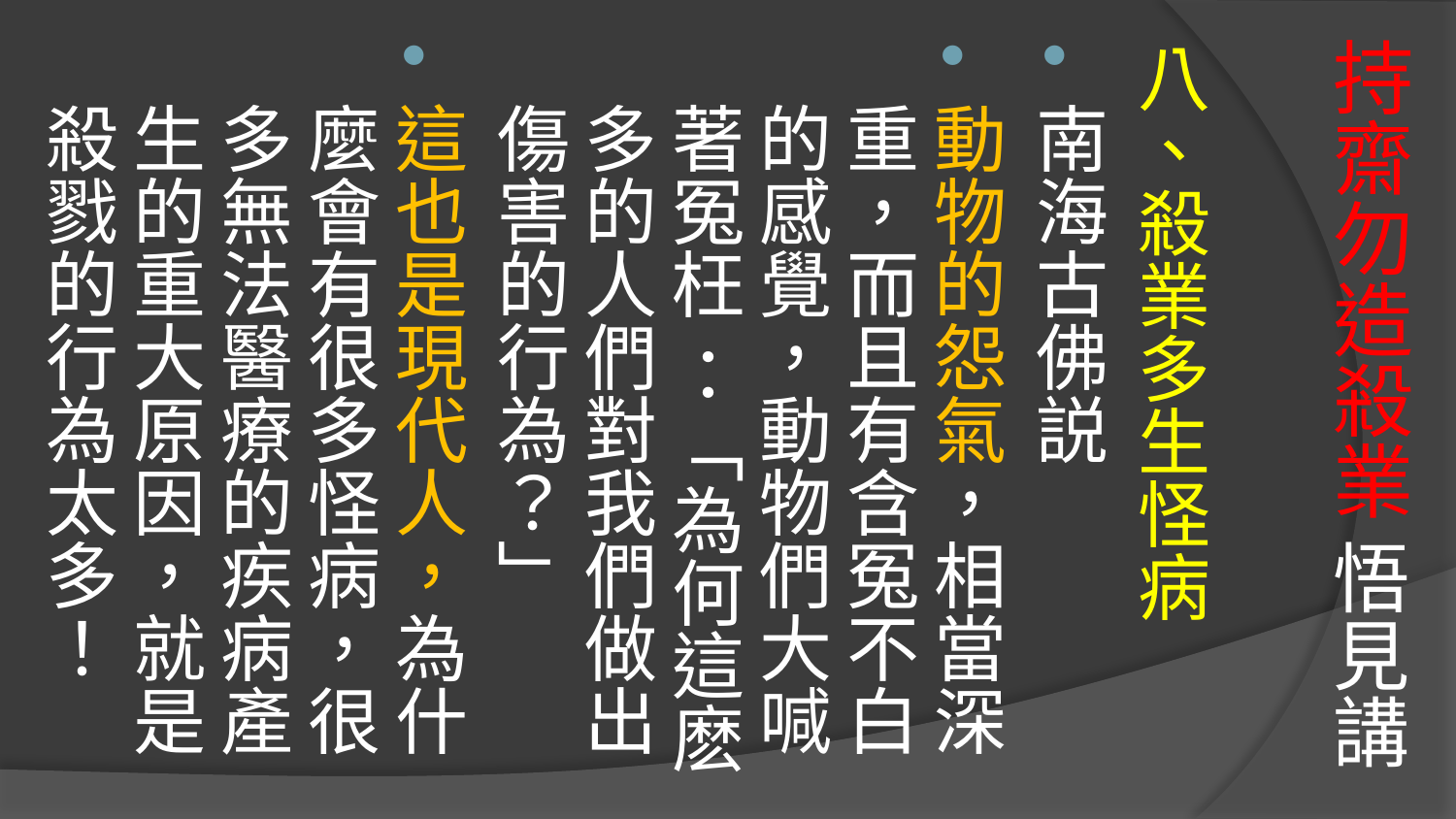

# 持齋勿造殺業 悟見講
八、殺業多生怪病
南海古佛説
動物的怨氣，相當深重，而且有含冤不白的感覺，動物們大喊著冤枉 ：「為何這麽多的人們對我們做出傷害的行為？」
這也是現代人，為什麼會有很多怪病，很多無法醫療的疾病產生的重大原因，就是殺戮的行為太多！